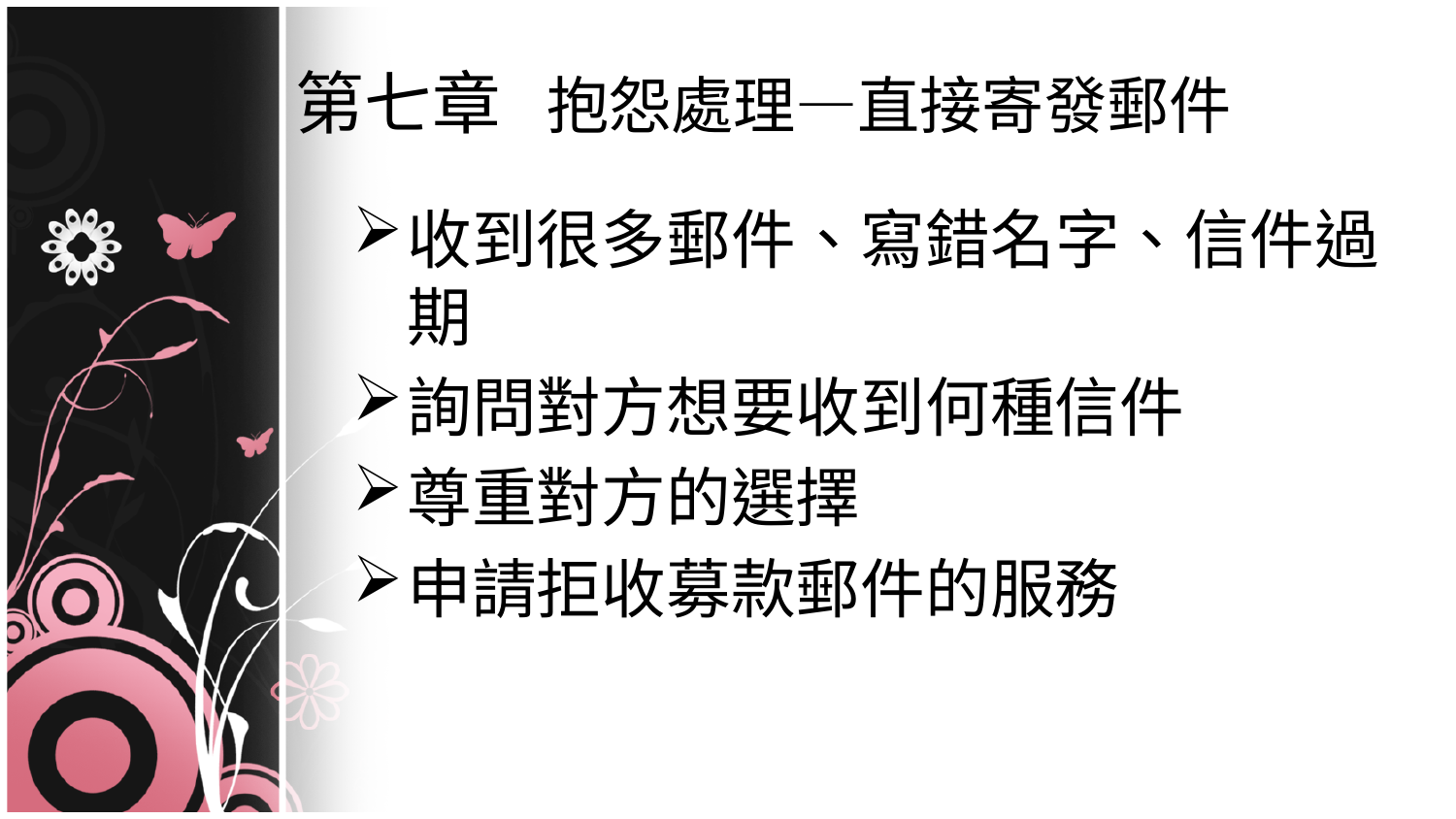

# 第七章   抱怨處理—直接寄發郵件
收到很多郵件、寫錯名字、信件過期
詢問對方想要收到何種信件
尊重對方的選擇
申請拒收募款郵件的服務